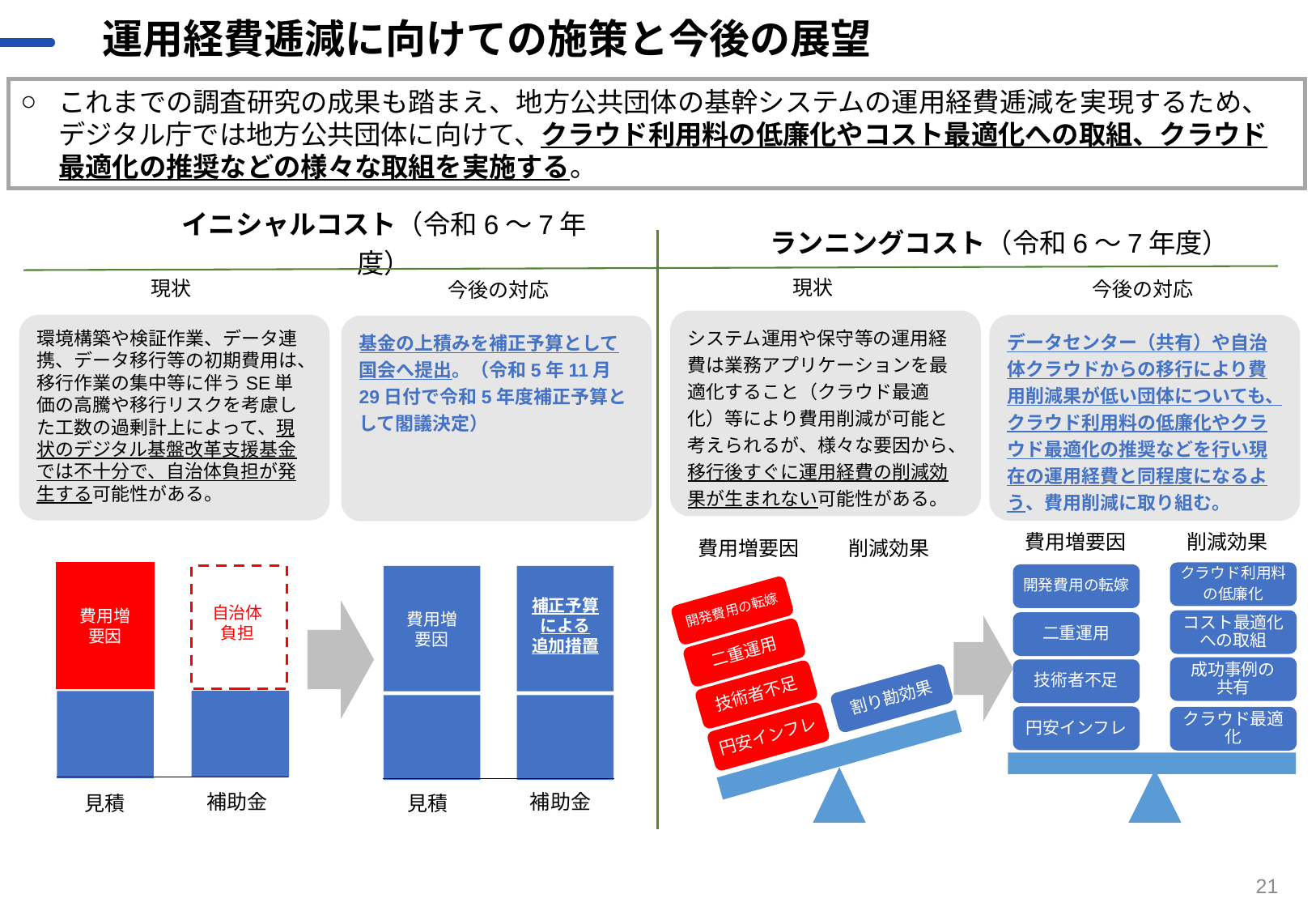

# 運用経費逓減に向けての施策と今後の展望
これまでの調査研究の成果も踏まえ、地方公共団体の基幹システムの運用経費逓減を実現するため、デジタル庁では地方公共団体に向けて、クラウド利用料の低廉化やコスト最適化への取組、クラウド最適化の推奨などの様々な取組を実施する。
イニシャルコスト（令和6～7年度）
ランニングコスト（令和6～7年度）
現状
現状
今後の対応
今後の対応
システム運用や保守等の運用経費は業務アプリケーションを最適化すること（クラウド最適化）等により費用削減が可能と考えられるが、様々な要因から、移行後すぐに運用経費の削減効果が生まれない可能性がある。
環境構築や検証作業、データ連携、データ移行等の初期費用は、移行作業の集中等に伴うSE単価の高騰や移行リスクを考慮した工数の過剰計上によって、現状のデジタル基盤改革支援基金では不十分で、自治体負担が発生する可能性がある。
データセンター（共有）や自治体クラウドからの移行により費用削減果が低い団体についても、クラウド利用料の低廉化やクラウド最適化の推奨などを行い現在の運用経費と同程度になるよう、費用削減に取り組む。
基金の上積みを補正予算として国会へ提出。（令和5年11月29日付で令和5年度補正予算として閣議決定）
費用増要因
削減効果
削減効果
費用増要因
クラウド利用料
の低廉化
費用増
要因
開発費用の転嫁

費用増
要因

開発費用の転嫁
二重運用
技術者不足
円安インフレ
補正予算
による
追加措置
自治体
負担

コスト最適化への取組
二重運用

成功事例の
共有
技術者不足
割り勘効果

円安インフレ
クラウド最適化

補助金
補助金
見積
見積
21